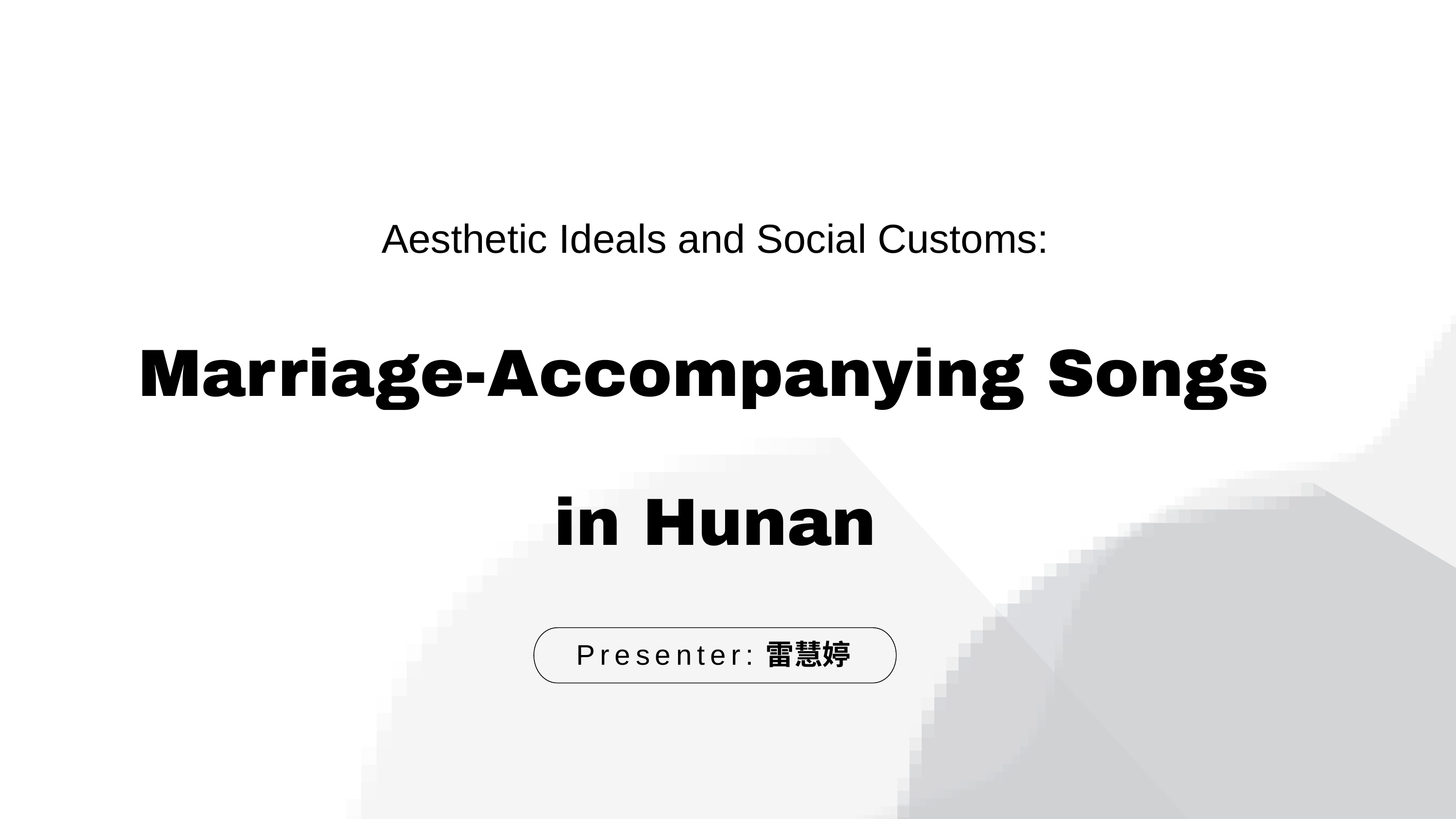

Aesthetic Ideals and Social Customs:
Marriage-Accompanying Songs
in Hunan

Presenter:雷慧婷